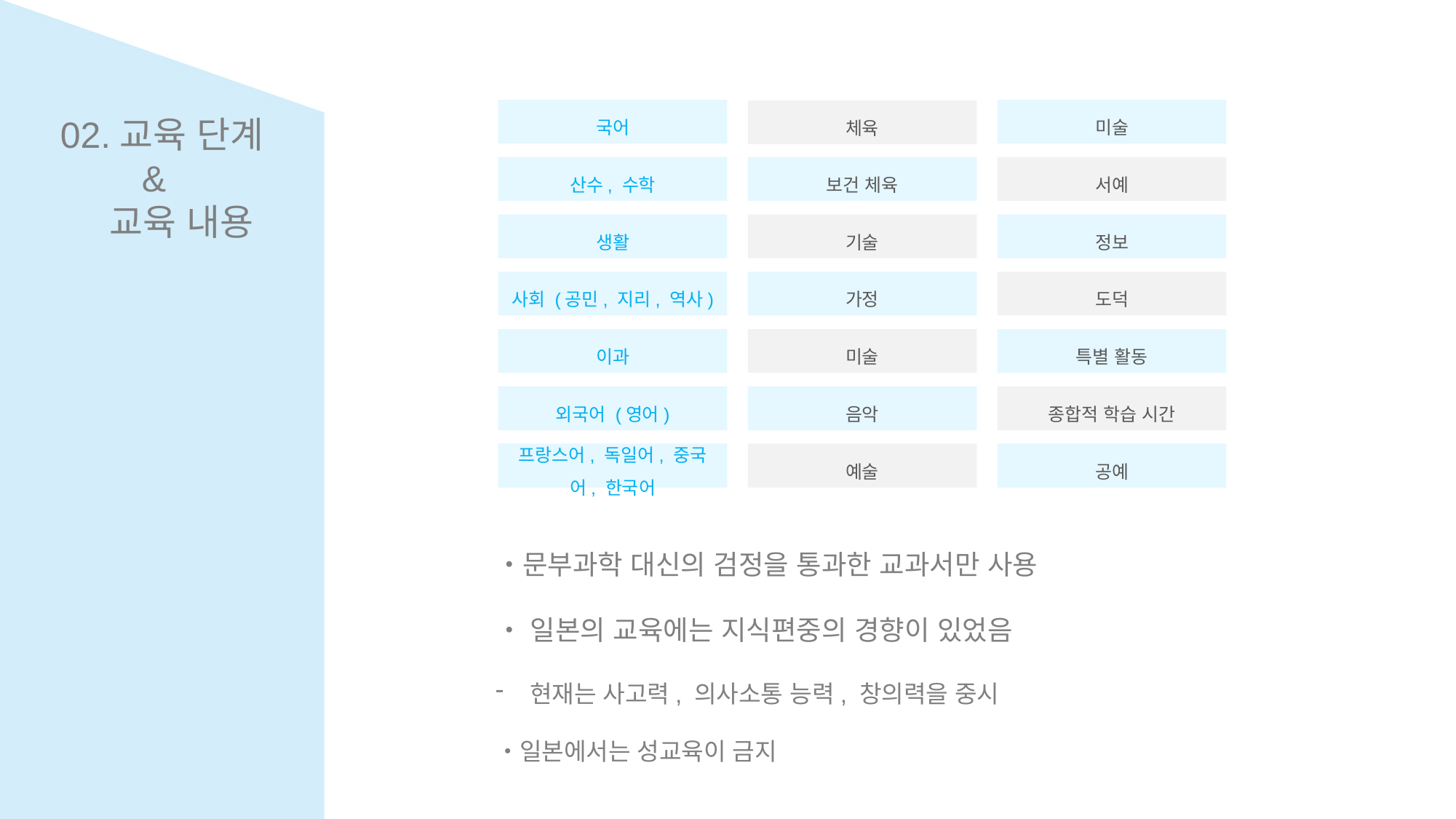

국어
미술
체육
산수, 수학
보건 체육
서예
생활
기술
정보
사회 (공민, 지리, 역사)
가정
도덕
이과
미술
특별 활동
외국어 (영어)
음악
종합적 학습 시간
프랑스어, 독일어, 중국어, 한국어
예술
공예
02.교육 단계
        &
    교육 내용

・문부과학 대신의 검정을 통과한 교과서만 사용

・ 일본의 교육에는 지식편중의 경향이 있었음

현재는 사고력, 의사소통 능력, 창의력을 중시

・일본에서는 성교육이 금지